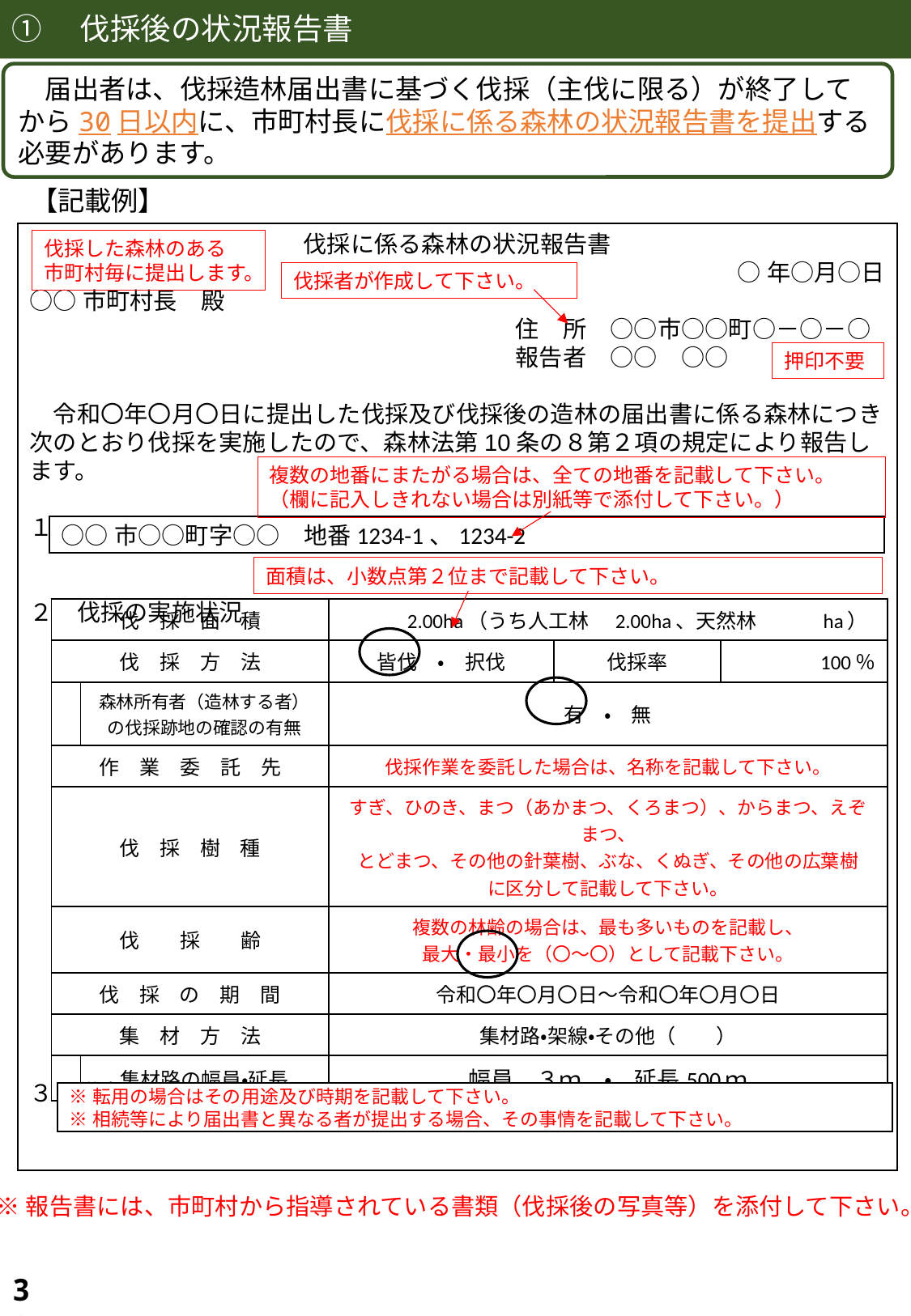

①　伐採後の状況報告書
法§10の8Ⅱ,規§14の2,告６の２,
長P5-⑴,マP28‐⑷⑸・P66①~③
　届出者は、伐採造林届出書に基づく伐採（主伐に限る）が終了してから30日以内に、市町村長に伐採に係る森林の状況報告書を提出する必要があります。
【記載例】
伐採に係る森林の状況報告書
○年○月○日
○○市町村長　殿
住　所　○○市○○町○－○－○
報告者　○○　○○

　令和〇年〇月〇日に提出した伐採及び伐採後の造林の届出書に係る森林につき次のとおり伐採を実施したので、森林法第10条の８第２項の規定により報告します。

１　森林の所在場所

２　伐採の実施状況

３　備考

伐採した森林のある
市町村毎に提出します。
伐採者が作成して下さい。
押印不要
複数の地番にまたがる場合は、全ての地番を記載して下さい。（欄に記入しきれない場合は別紙等で添付して下さい。）
○○市○○町字○○　地番1234-1、1234-2
面積は、小数点第２位まで記載して下さい。
| 伐　採　面　積 |  | 2.00ha（うち人工林　2.00ha、天然林　　　ha） |  |  |
| --- | --- | --- | --- | --- |
| 伐　採　方　法 |  | 皆伐　・　択伐 | 伐採率 | 100％ |
|  | 森林所有者（造林する者）の伐採跡地の確認の有無 | 有　・　無 |  |  |
| 作　業　委　託　先 |  | 伐採作業を委託した場合は、名称を記載して下さい。 |  |  |
| 伐　採　樹　種 |  | すぎ、ひのき、まつ（あかまつ、くろまつ）、からまつ、えぞまつ、 とどまつ、その他の針葉樹、ぶな、くぬぎ、その他の広葉樹 に区分して記載して下さい。 |  |  |
| 伐　　採　　齢 |  | 複数の林齢の場合は、最も多いものを記載し、 最大・最小を（〇～〇）として記載下さい。 |  |  |
| 伐　採　の　期　間 |  | 令和〇年〇月〇日～令和〇年〇月〇日 |  |  |
| 集　材　方　法 |  | 集材路・架線・その他（　　） |  |  |
|  | 集材路の幅員・延長 | 幅員　３ｍ　・　延長500ｍ |  |  |

※転用の場合はその用途及び時期を記載して下さい。
※相続等により届出書と異なる者が提出する場合、その事情を記載して下さい。
※報告書には、市町村から指導されている書類（伐採後の写真等）を添付して下さい。
38